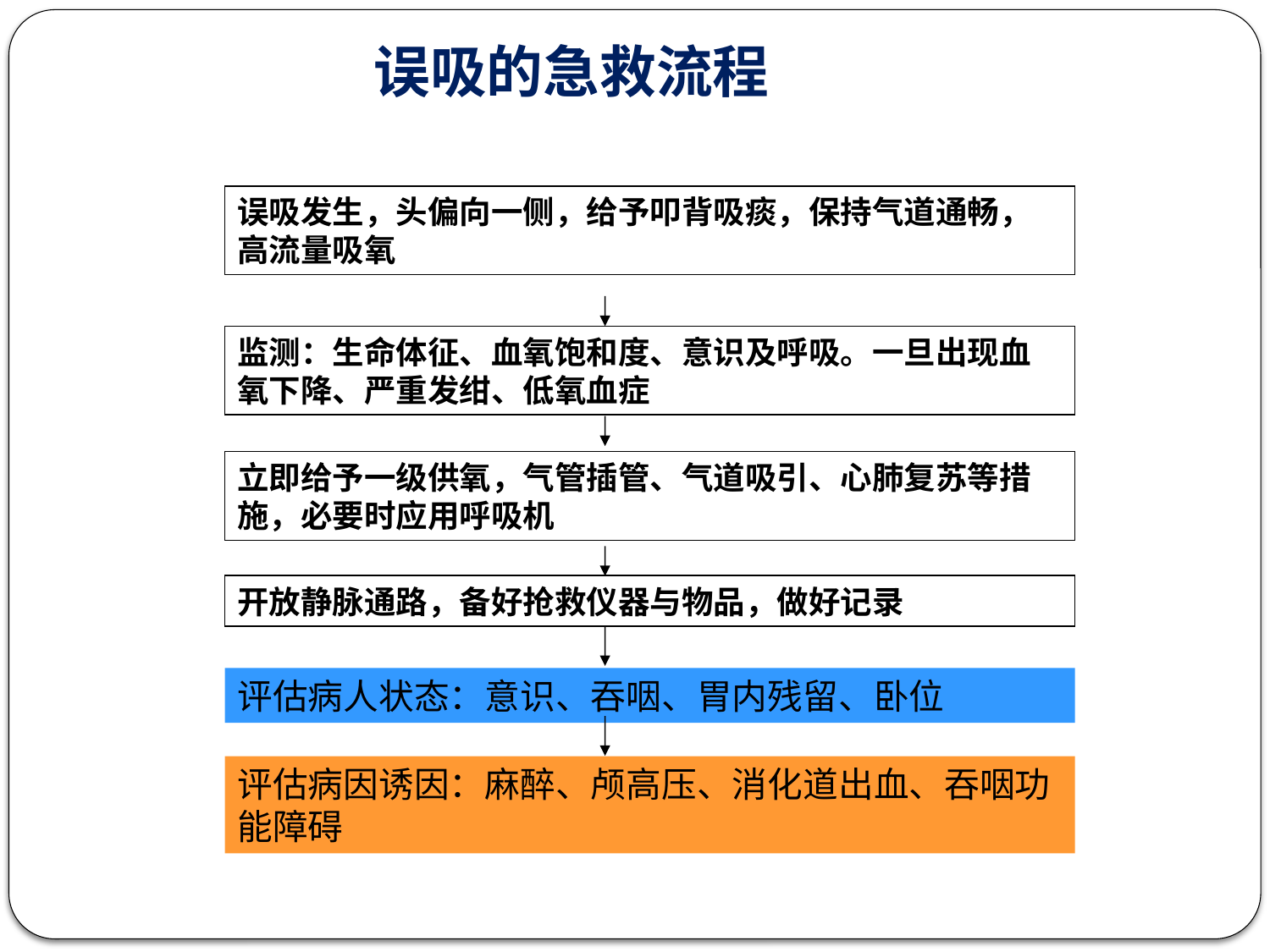

误吸的急救流程
误吸发生，头偏向一侧，给予叩背吸痰，保持气道通畅，高流量吸氧

监测：生命体征、血氧饱和度、意识及呼吸。一旦出现血氧下降、严重发绀、低氧血症

立即给予一级供氧，气管插管、气道吸引、心肺复苏等措施，必要时应用呼吸机

开放静脉通路，备好抢救仪器与物品，做好记录

评估病人状态：意识、吞咽、胃内残留、卧位

评估病因诱因：麻醉、颅高压、消化道出血、吞咽功能障碍